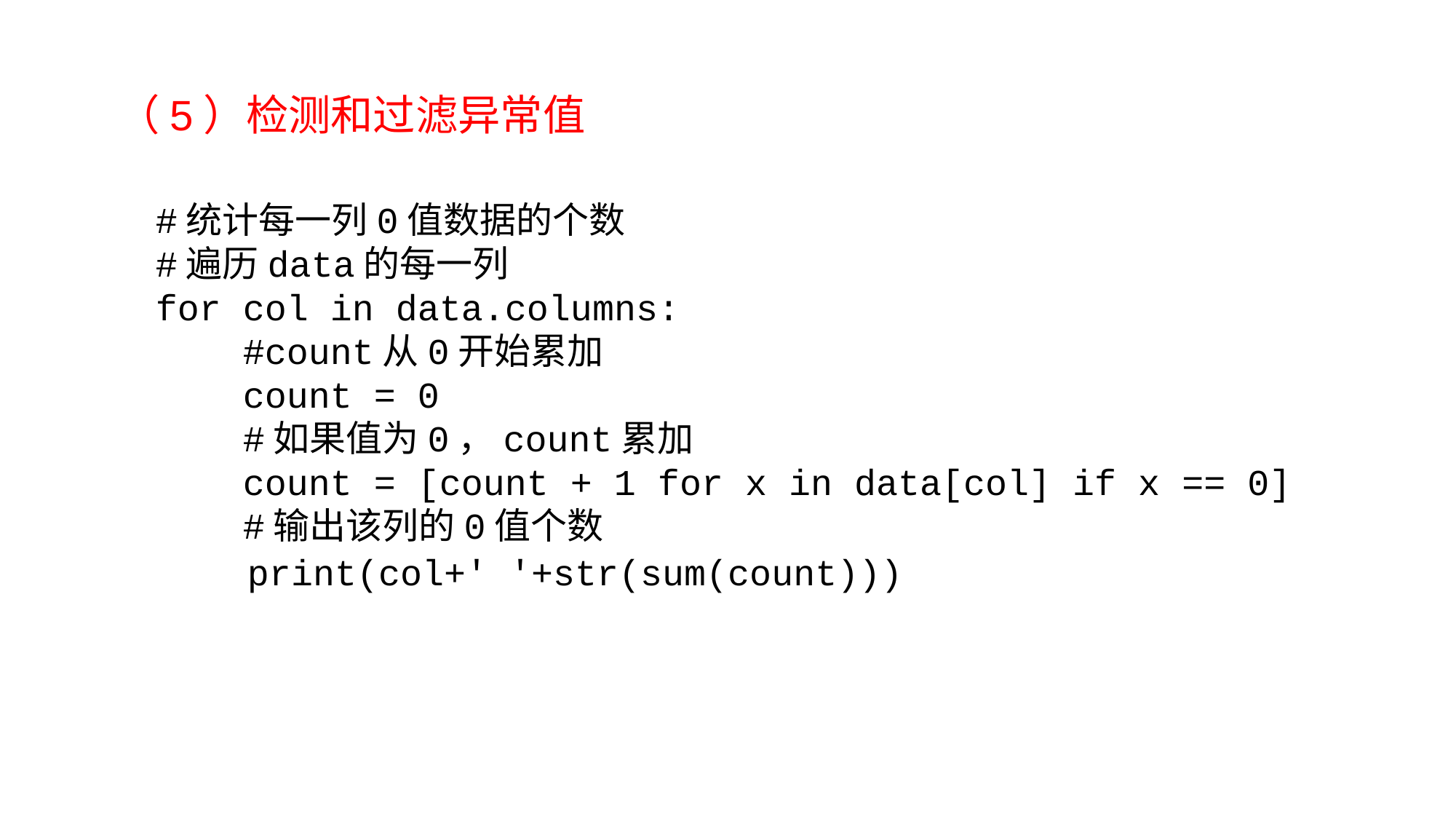

（5）检测和过滤异常值
#统计每一列0值数据的个数
#遍历data的每一列
for col in data.columns:
    #count从0开始累加
    count = 0
    #如果值为0，count累加
    count = [count + 1 for x in data[col] if x == 0]
    #输出该列的0值个数
    print(col+' '+str(sum(count)))